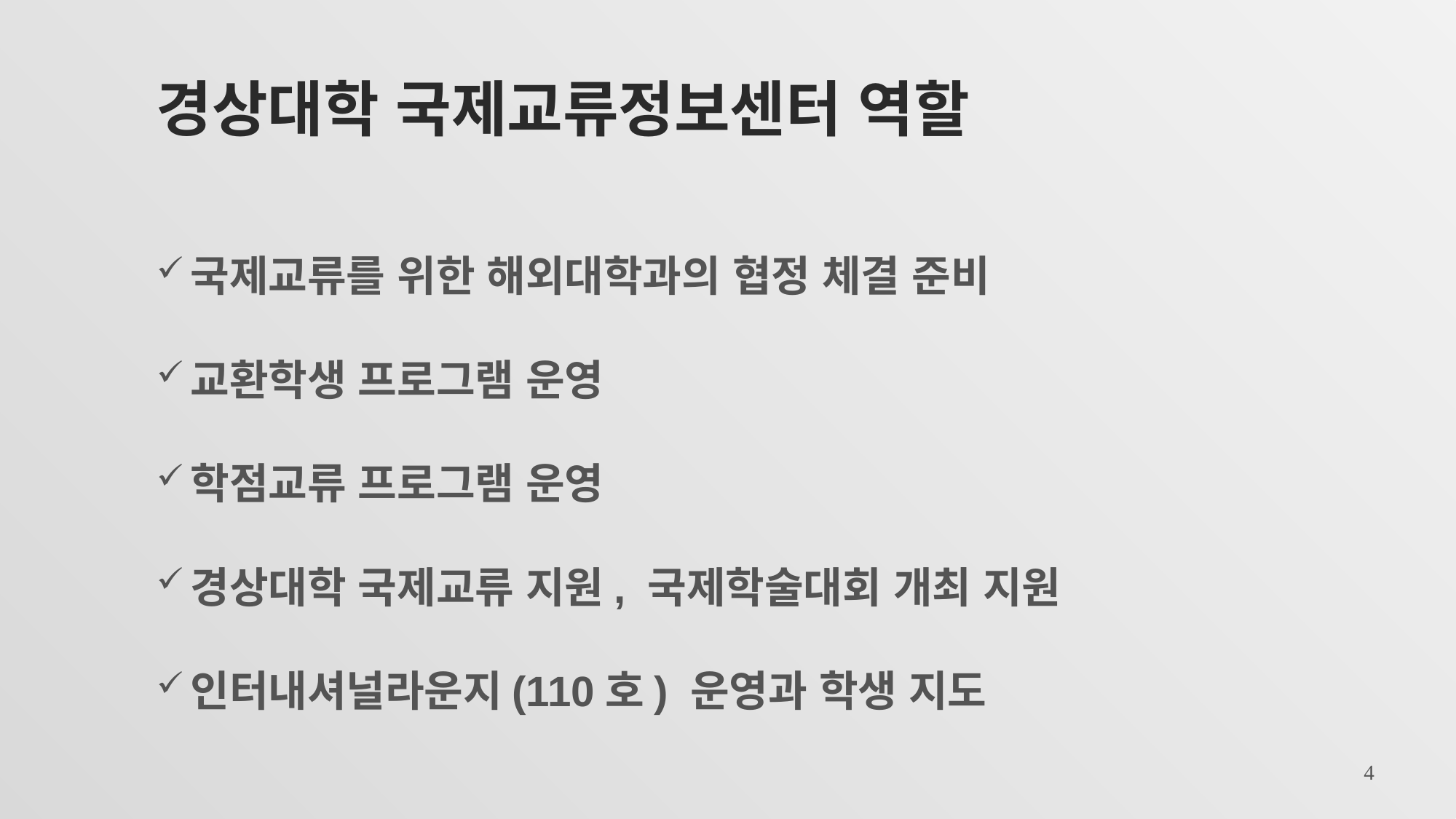

# 경상대학 국제교류정보센터 역할
국제교류를 위한 해외대학과의 협정 체결 준비
교환학생 프로그램 운영
학점교류 프로그램 운영
경상대학 국제교류 지원, 국제학술대회 개최 지원
인터내셔널라운지(110호) 운영과 학생 지도
4